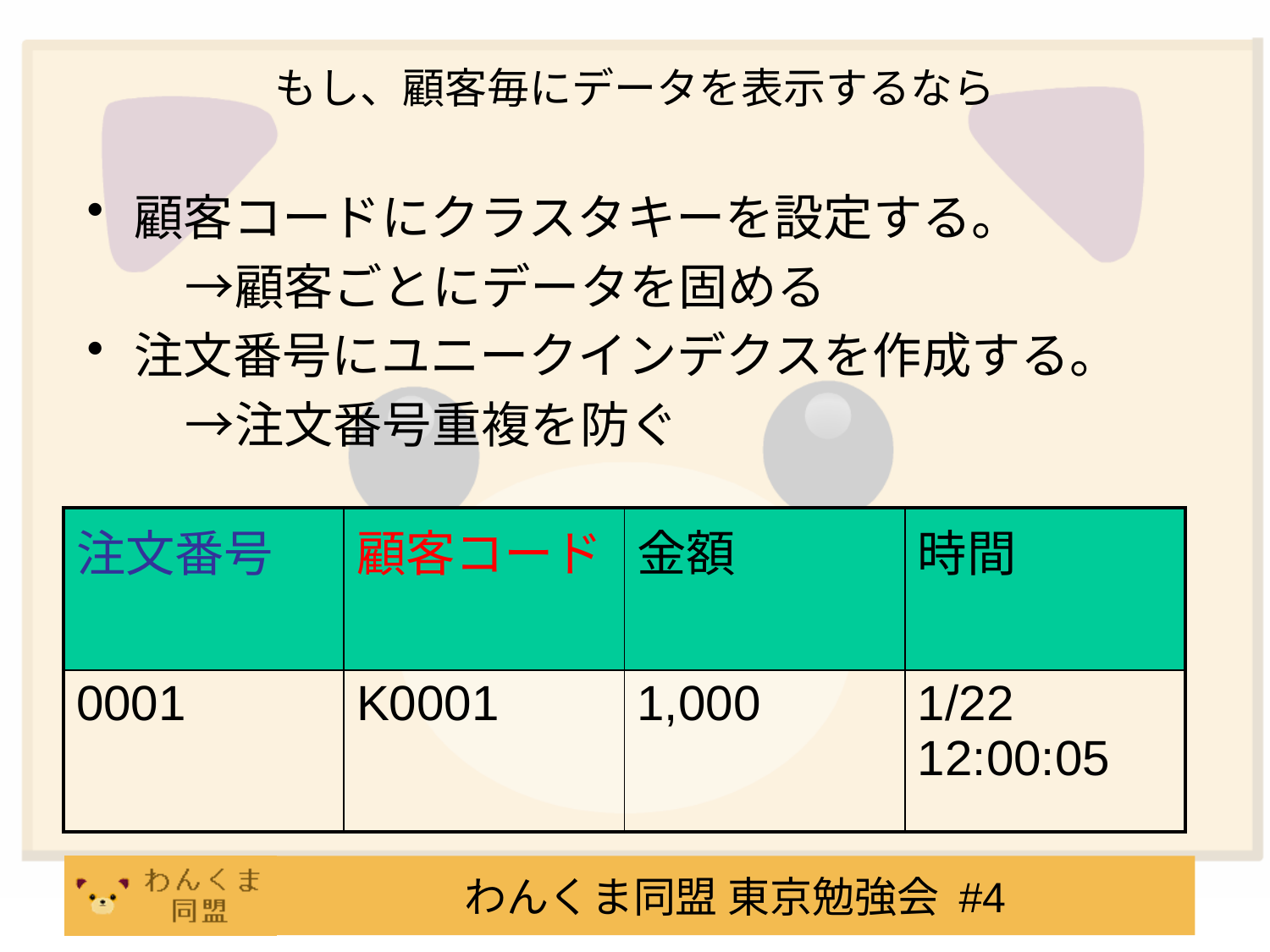

# もし、顧客毎にデータを表示するなら
顧客コードにクラスタキーを設定する。
　　→顧客ごとにデータを固める
注文番号にユニークインデクスを作成する。
　　→注文番号重複を防ぐ

| 注文番号 | 顧客コード | 金額 | 時間 |
| --- | --- | --- | --- |
| 0001 | K0001 | 1,000 | 1/22 12:00:05 |